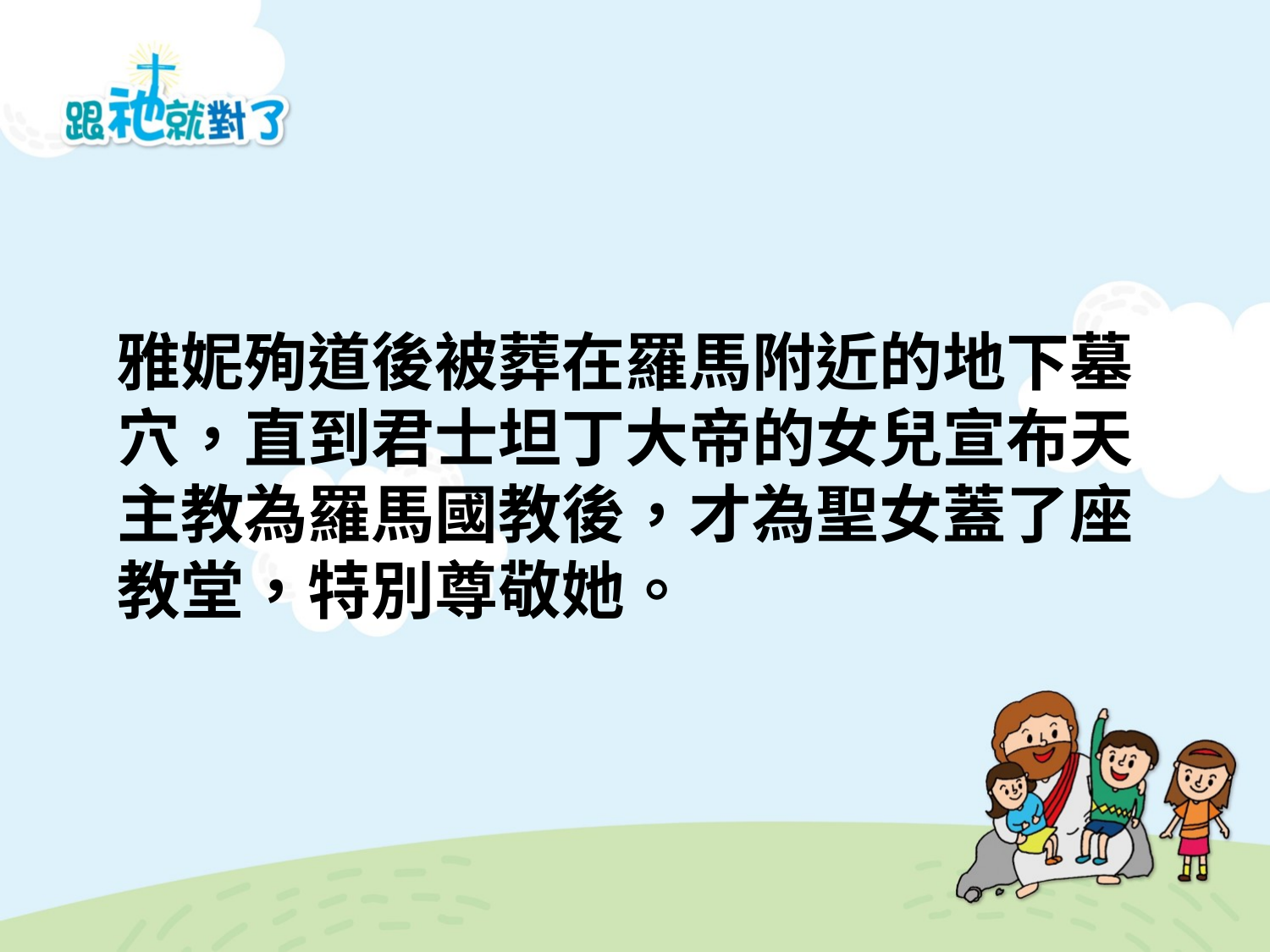

雅妮殉道後被葬在羅馬附近的地下墓穴，直到君士坦丁大帝的女兒宣布天主教為羅馬國教後，才為聖女蓋了座教堂，特別尊敬她。